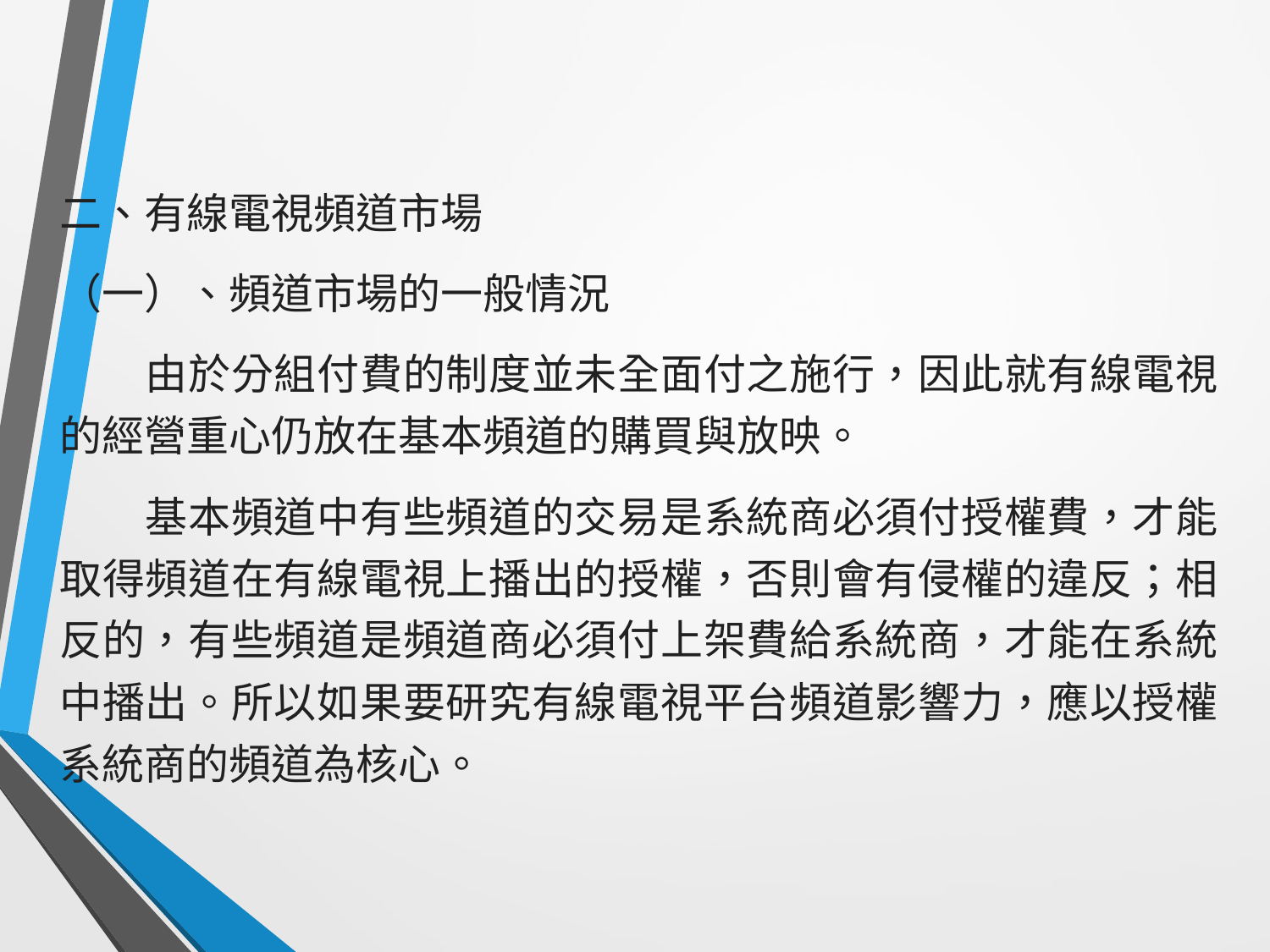

#
二、有線電視頻道市場
（一）、頻道市場的一般情況
　　由於分組付費的制度並未全面付之施行，因此就有線電視的經營重心仍放在基本頻道的購買與放映。
　　基本頻道中有些頻道的交易是系統商必須付授權費，才能取得頻道在有線電視上播出的授權，否則會有侵權的違反；相反的，有些頻道是頻道商必須付上架費給系統商，才能在系統中播出。所以如果要研究有線電視平台頻道影響力，應以授權系統商的頻道為核心。